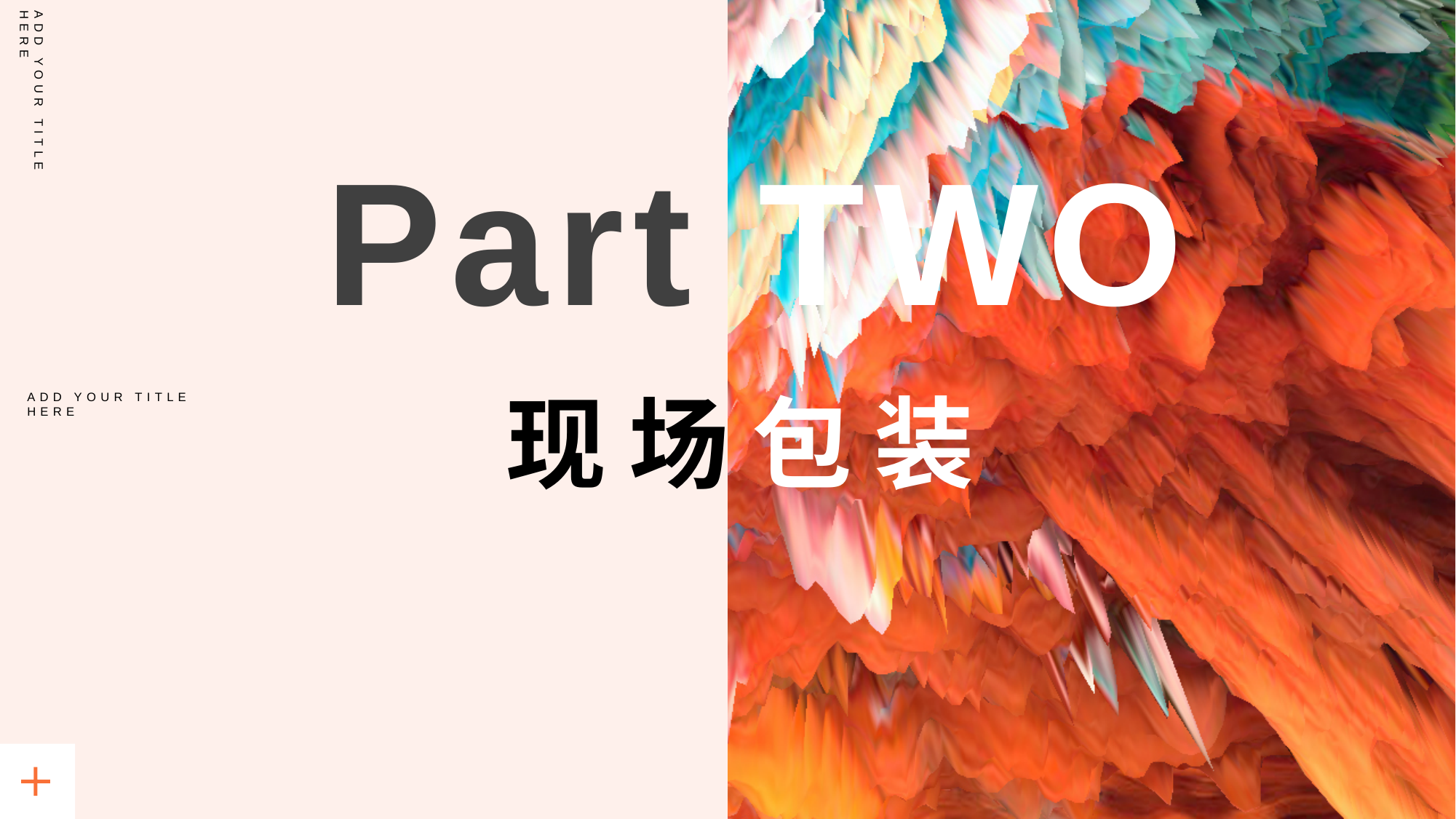

ADD YOUR TITLE HERE
Part TWO
ADD YOUR TITLE HERE
现场包装